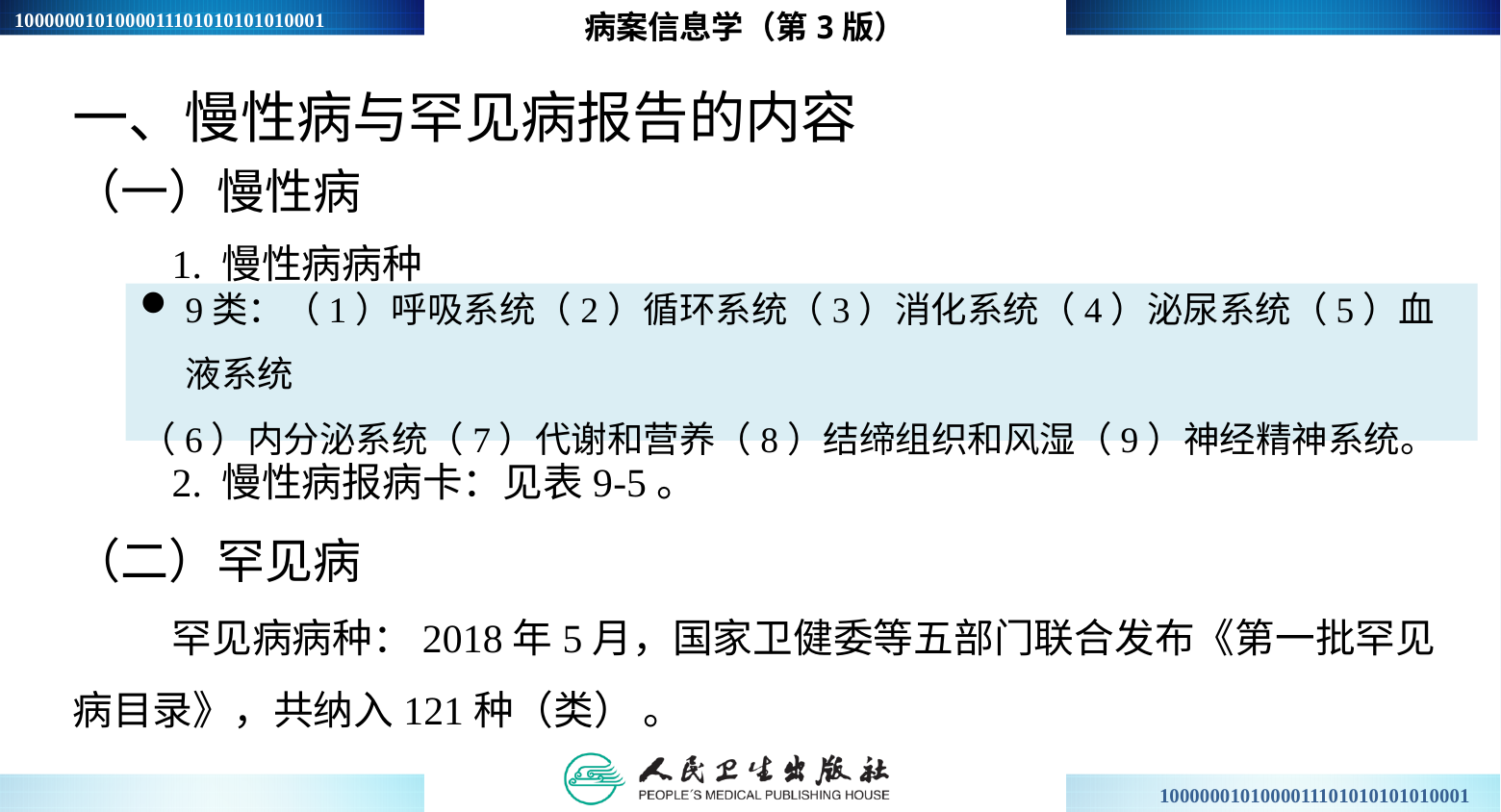

病案信息学（第3版）
一、慢性病与罕见病报告的内容
（一）慢性病
1. 慢性病病种

2. 慢性病报病卡：见表9-5。

9类：（1）呼吸系统（2）循环系统（3）消化系统（4）泌尿系统（5）血液系统
（6）内分泌系统（7）代谢和营养（8）结缔组织和风湿（9）神经精神系统。
（二）罕见病
罕见病病种：2018年5月，国家卫健委等五部门联合发布《第一批罕见病目录》，共纳入121种（类） 。